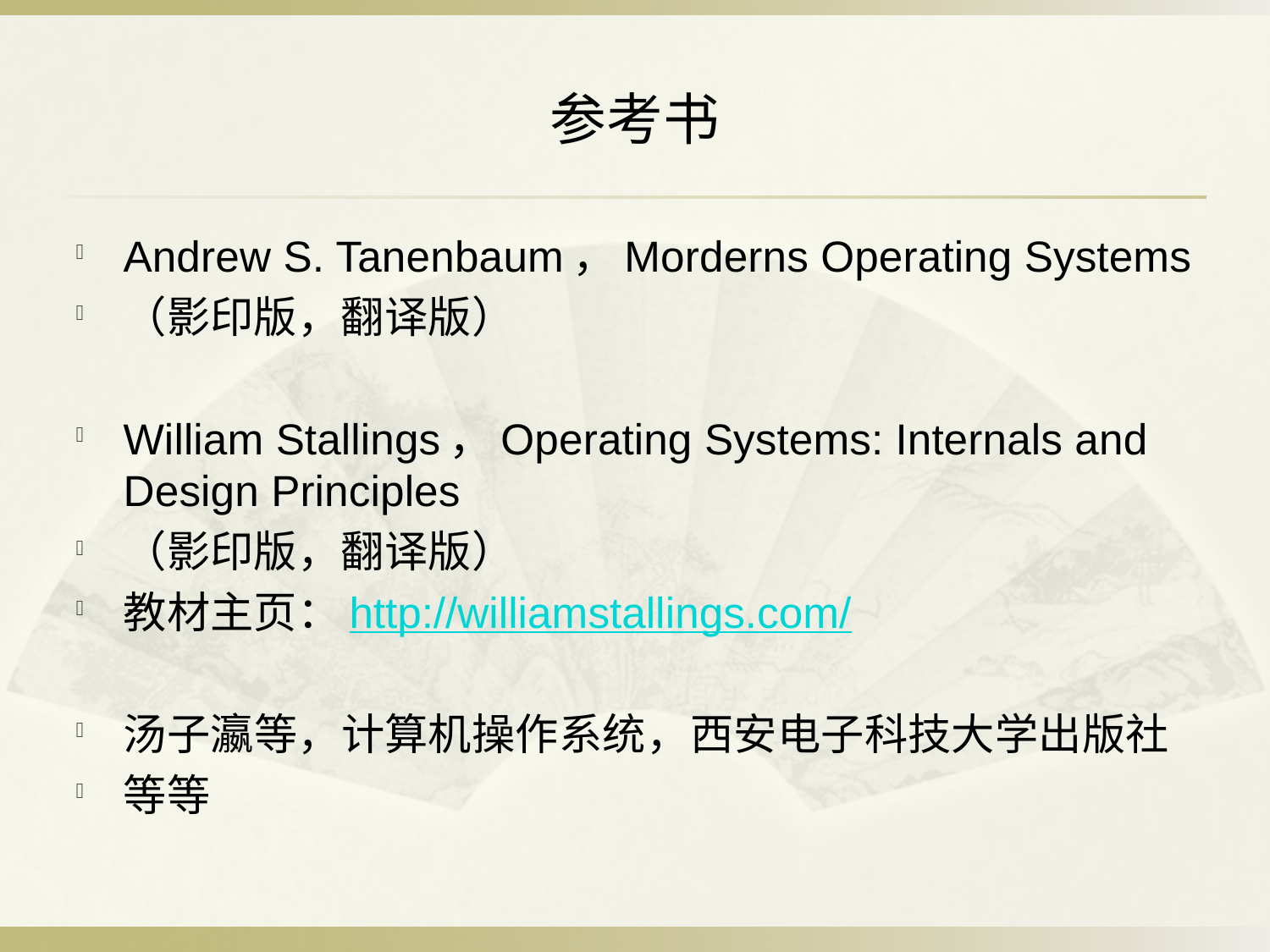

# 参考书
Andrew S. Tanenbaum，Morderns Operating Systems
（影印版，翻译版）

William Stallings，Operating Systems: Internals and Design Principles
（影印版，翻译版）
教材主页：http://williamstallings.com/

汤子瀛等，计算机操作系统，西安电子科技大学出版社
等等